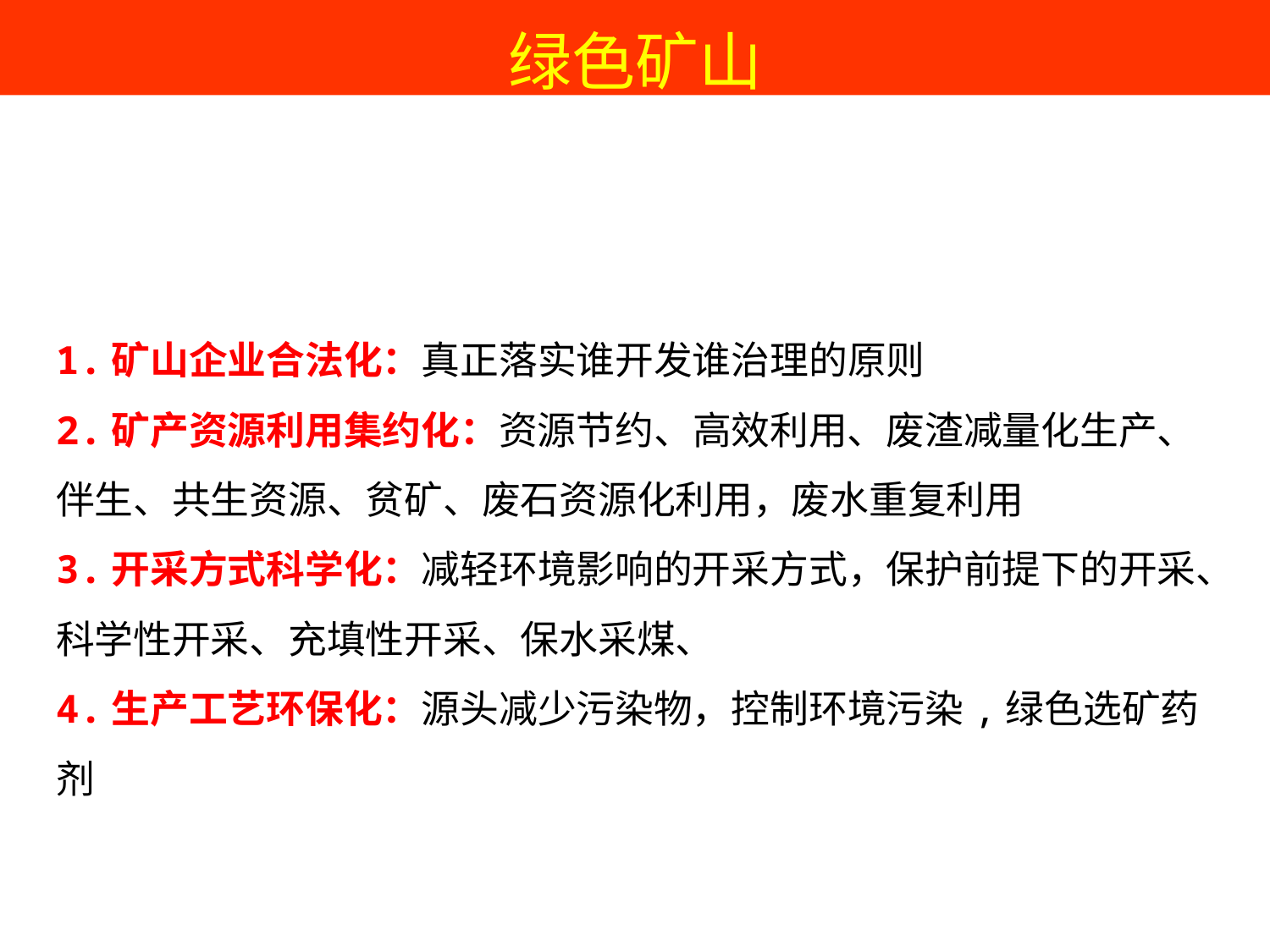

绿色矿山
1.矿山企业合法化：真正落实谁开发谁治理的原则
2.矿产资源利用集约化：资源节约、高效利用、废渣减量化生产、伴生、共生资源、贫矿、废石资源化利用，废水重复利用
3.开采方式科学化：减轻环境影响的开采方式，保护前提下的开采、科学性开采、充填性开采、保水采煤、
4.生产工艺环保化：源头减少污染物，控制环境污染,绿色选矿药剂